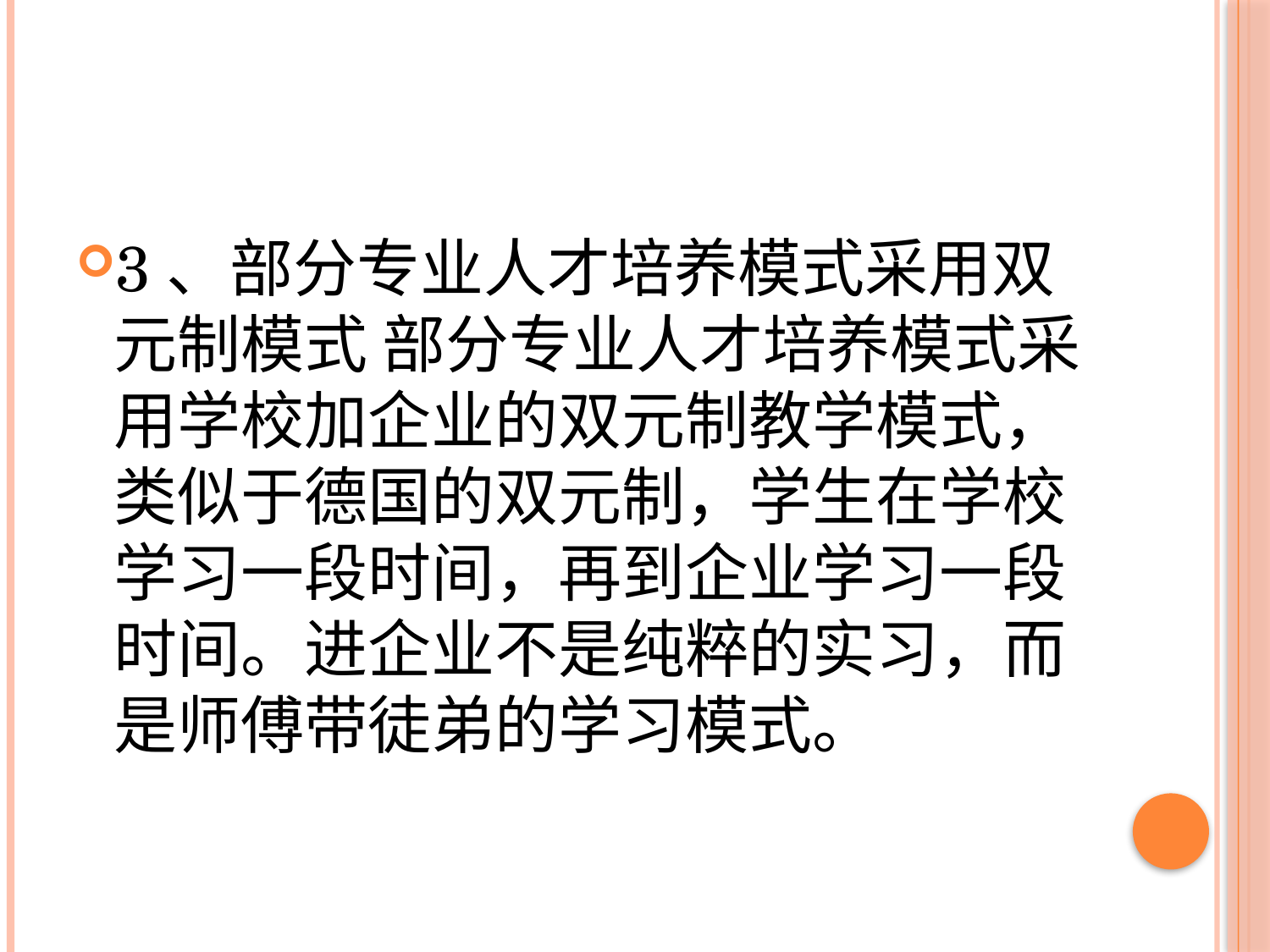

#
3、部分专业人才培养模式采用双元制模式 部分专业人才培养模式采用学校加企业的双元制教学模式，类似于德国的双元制，学生在学校学习一段时间，再到企业学习一段时间。进企业不是纯粹的实习，而是师傅带徒弟的学习模式。